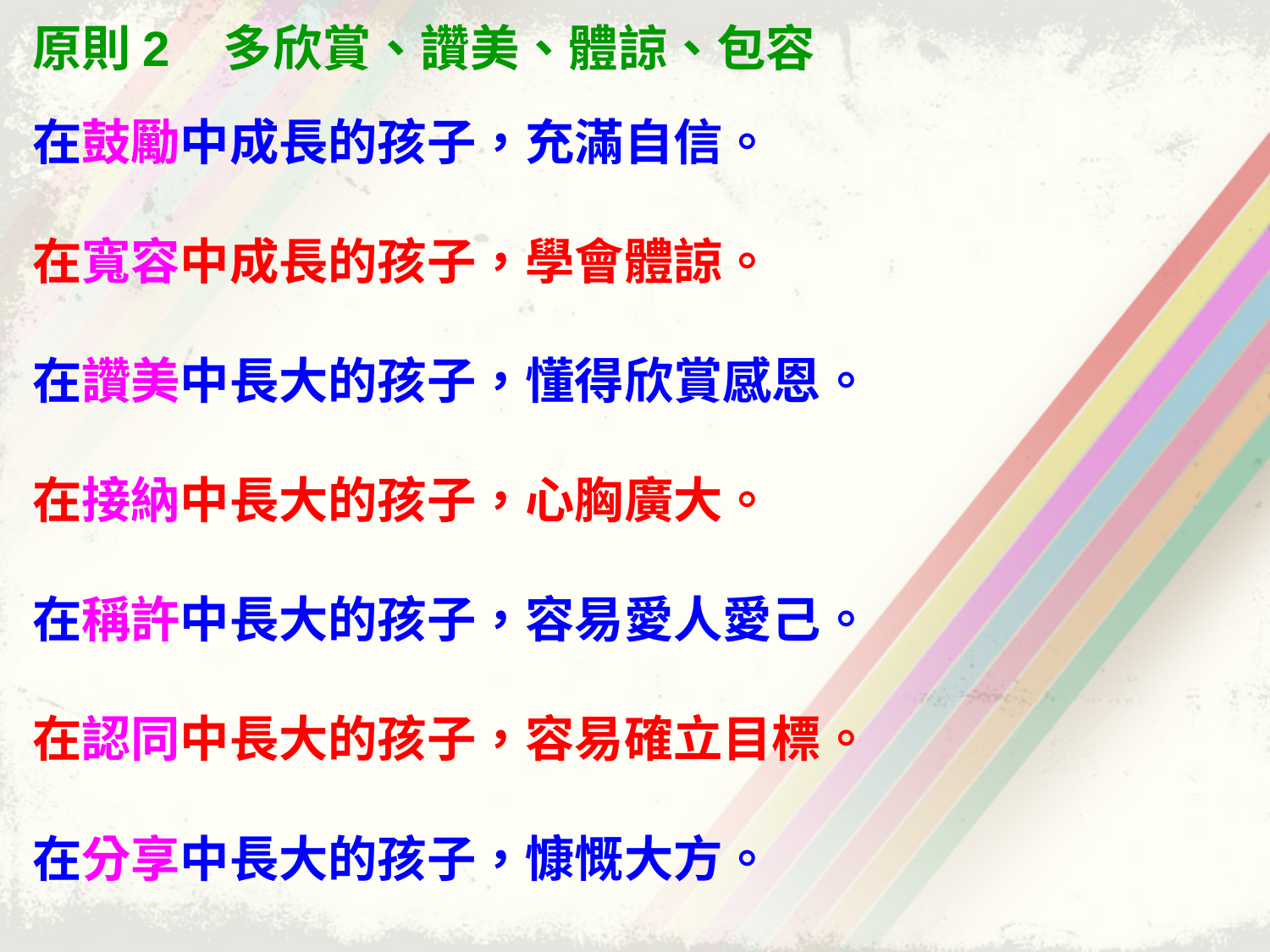

原則2   多欣賞、讚美、體諒、包容
在鼓勵中成長的孩子，充滿自信。
在寬容中成長的孩子，學會體諒。
在讚美中長大的孩子，懂得欣賞感恩。
在接納中長大的孩子，心胸廣大。
在稱許中長大的孩子，容易愛人愛己。
在認同中長大的孩子，容易確立目標。
在分享中長大的孩子，慷慨大方。